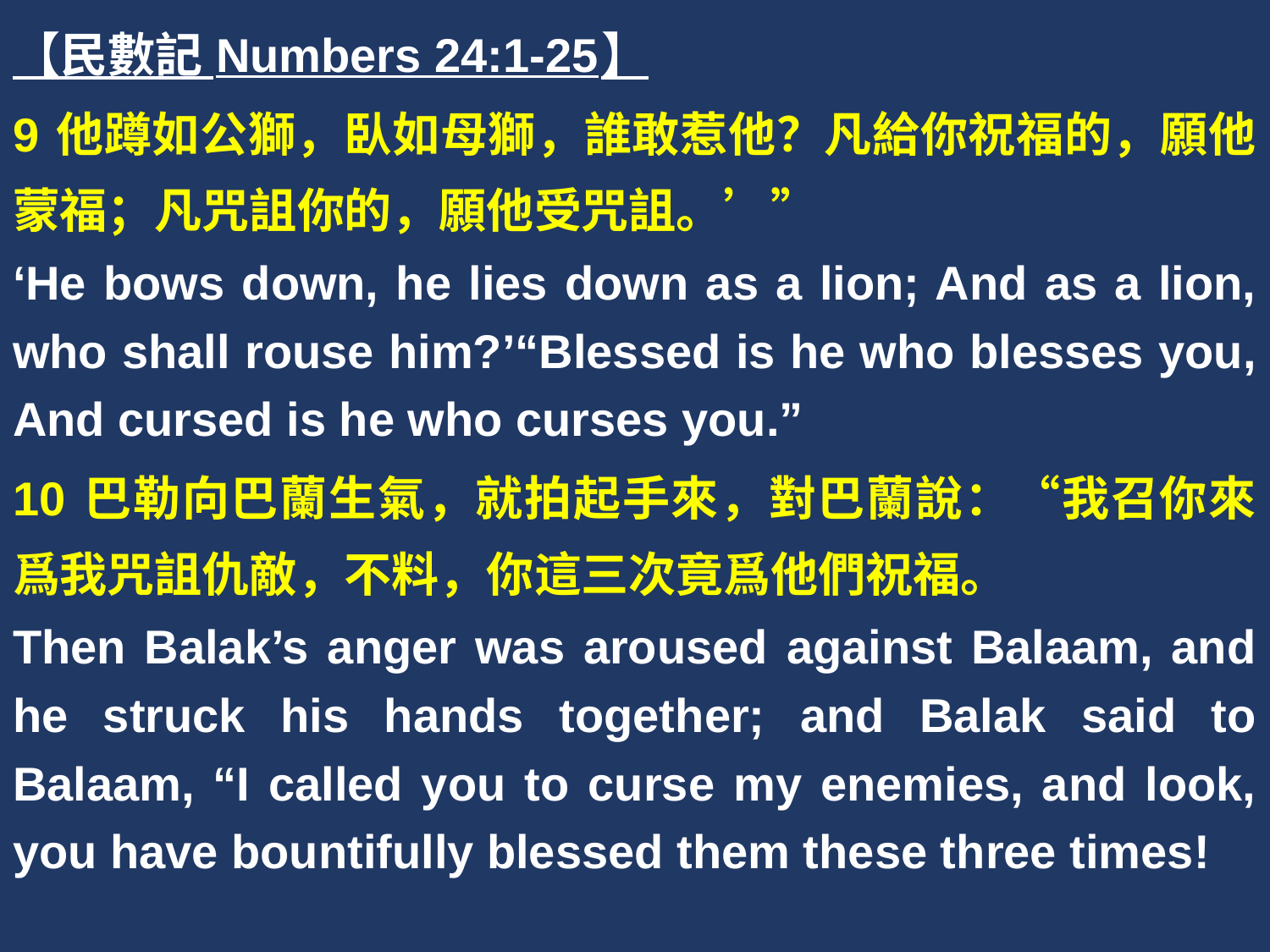

【民數記 Numbers 24:1-25】
9 他蹲如公獅，臥如母獅，誰敢惹他？凡給你祝福的，願他蒙福；凡咒詛你的，願他受咒詛。’”
‘He bows down, he lies down as a lion; And as a lion, who shall rouse him?’“Blessed is he who blesses you, And cursed is he who curses you.”
10 巴勒向巴蘭生氣，就拍起手來，對巴蘭說：“我召你來爲我咒詛仇敵，不料，你這三次竟爲他們祝福。
Then Balak’s anger was aroused against Balaam, and he struck his hands together; and Balak said to Balaam, “I called you to curse my enemies, and look, you have bountifully blessed them these three times!